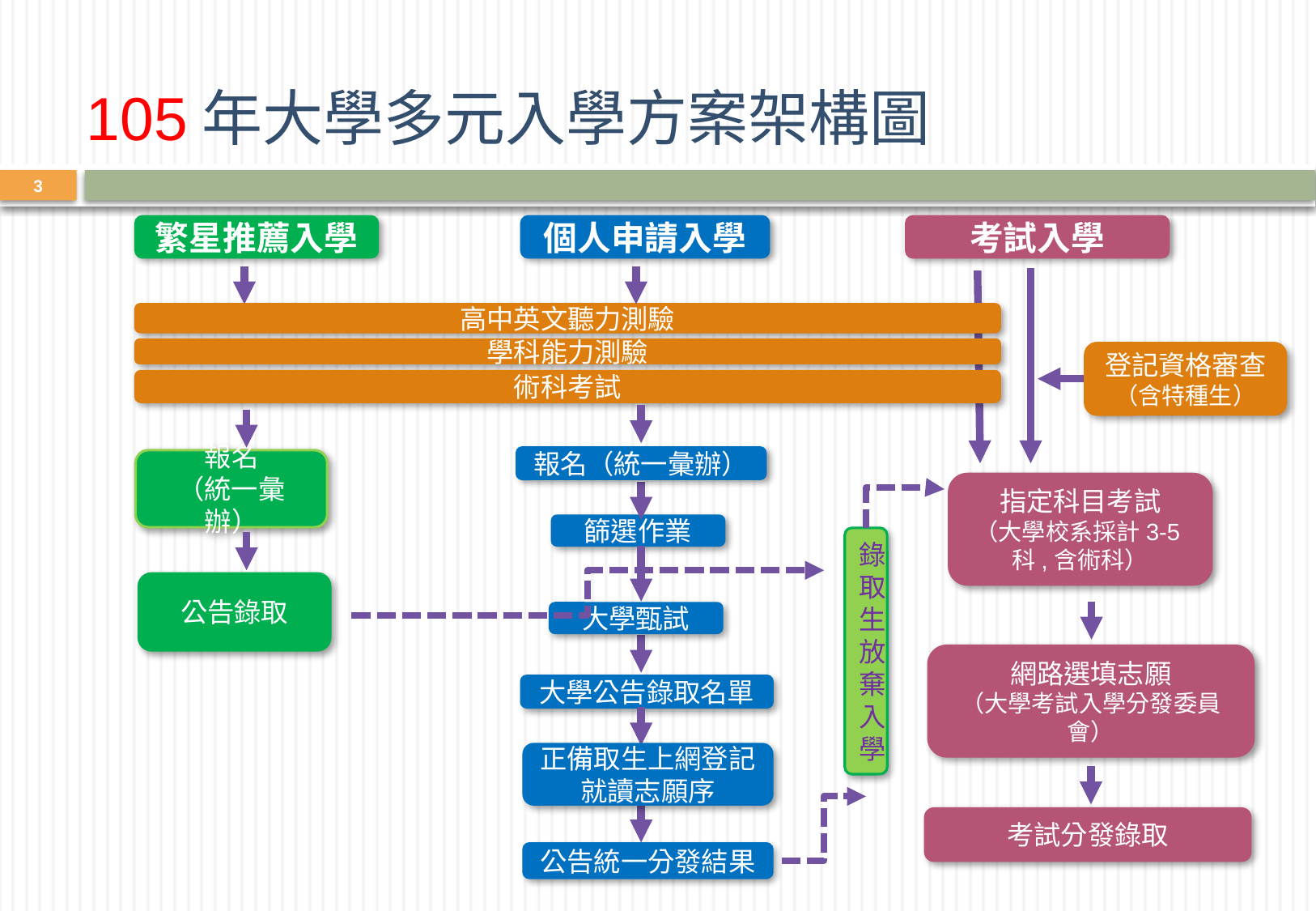

# 105年大學多元入學方案架構圖
3
繁星推薦入學
個人申請入學
考試入學
高中英文聽力測驗
學科能力測驗
登記資格審查
（含特種生）
術科考試
報名（統一彙辦）
報名
（統一彙辦）
指定科目考試
（大學校系採計3-5科,含術科）
篩選作業
錄
取
生
放
棄
入
學
公告錄取
大學甄試
網路選填志願
（大學考試入學分發委員會）
大學公告錄取名單
正備取生上網登記
就讀志願序
考試分發錄取
公告統一分發結果